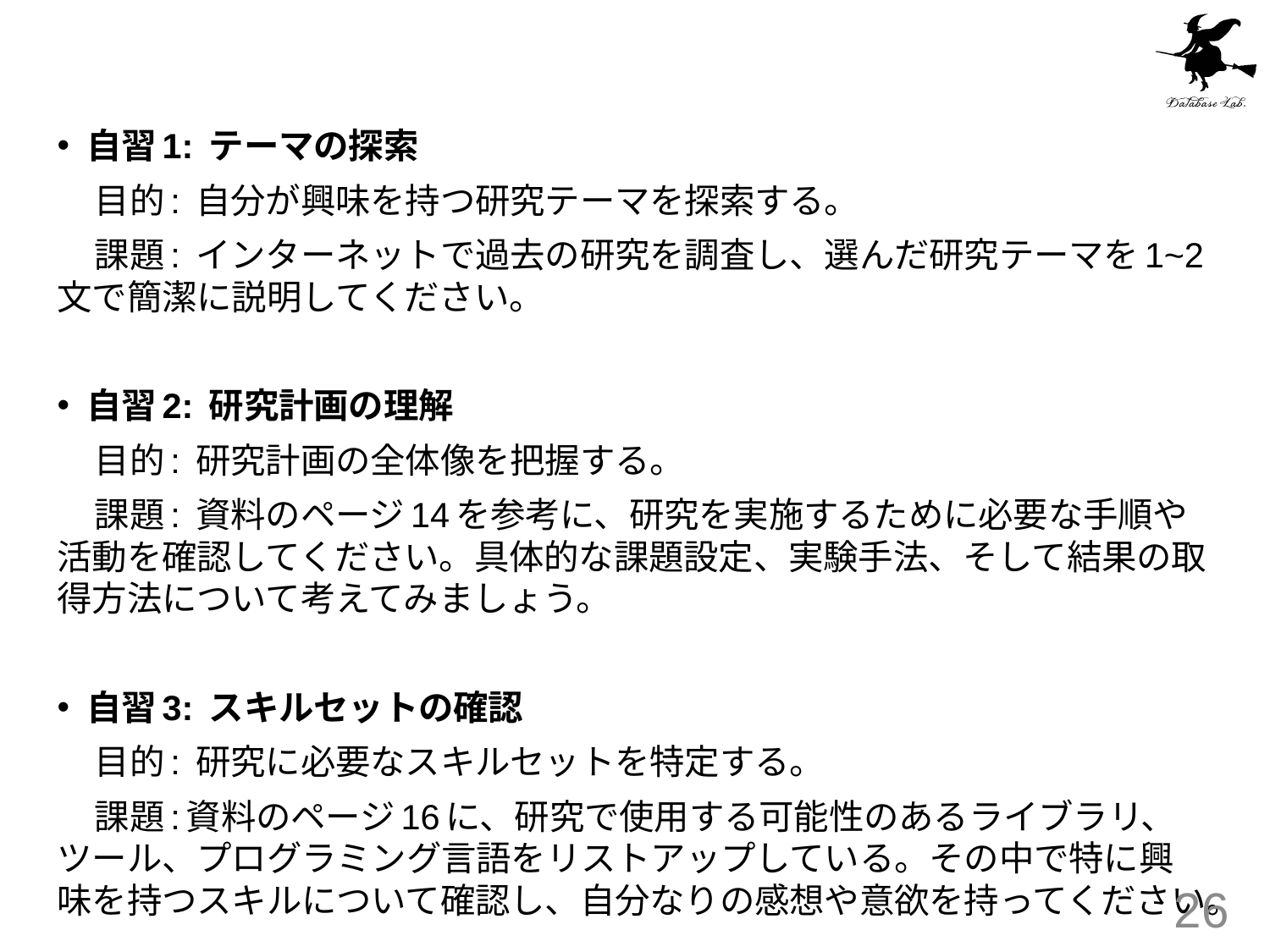

#
自習1: テーマの探索
    目的: 自分が興味を持つ研究テーマを探索する。
    課題: インターネットで過去の研究を調査し、選んだ研究テーマを1~2文で簡潔に説明してください。

自習2: 研究計画の理解
    目的: 研究計画の全体像を把握する。
    課題: 資料のページ14を参考に、研究を実施するために必要な手順や活動を確認してください。具体的な課題設定、実験手法、そして結果の取得方法について考えてみましょう。

自習3: スキルセットの確認
    目的: 研究に必要なスキルセットを特定する。
    課題:資料のページ16に、研究で使用する可能性のあるライブラリ、ツール、プログラミング言語をリストアップしている。その中で特に興味を持つスキルについて確認し、自分なりの感想や意欲を持ってください。
26